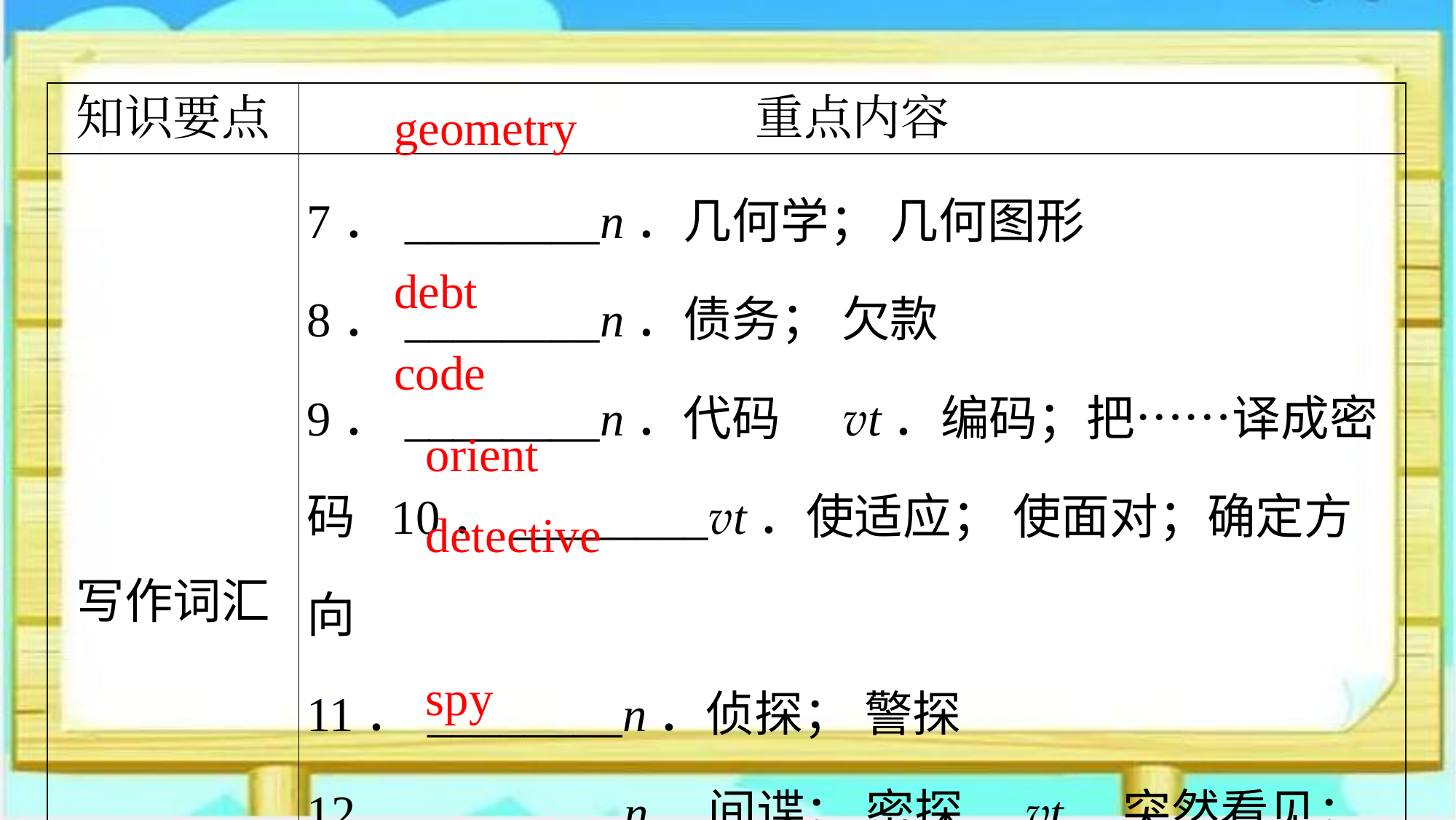

| 知识要点 | 重点内容 |
| --- | --- |
| 写作词汇 | 7．\_\_\_\_\_\_\_\_n．几何学； 几何图形 8．\_\_\_\_\_\_\_\_n．债务； 欠款 9．\_\_\_\_\_\_\_\_n．代码　vt．编码；把……译成密码 10．\_\_\_\_\_\_\_\_vt．使适应； 使面对；确定方向 11．\_\_\_\_\_\_\_\_n．侦探； 警探 12．\_\_\_\_\_\_\_\_n．间谍； 密探　vt．突然看见；发现 vi．从事间谍活动 |
geometry
debt
code
orient
detective
spy